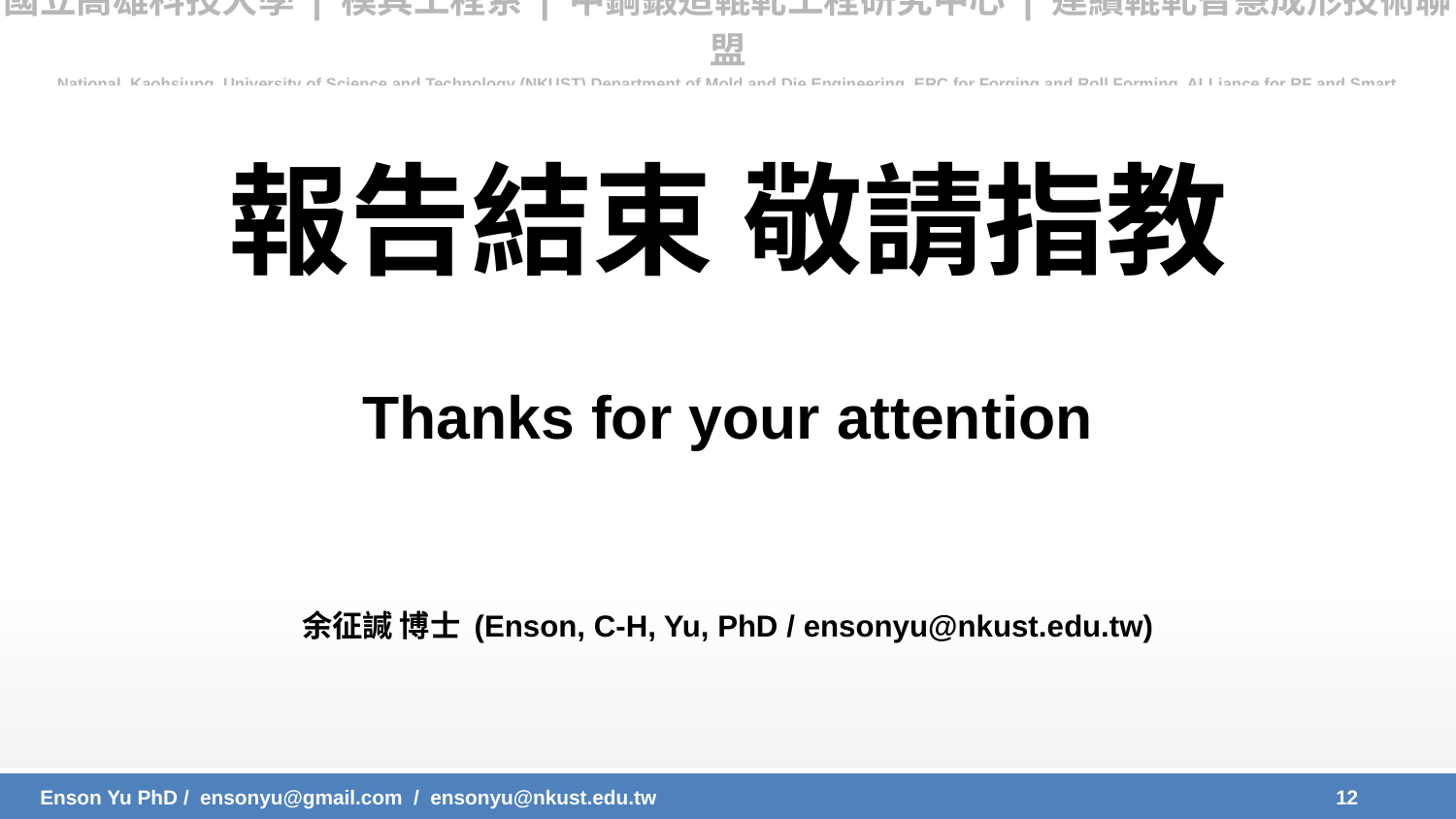

# 報告結束 敬請指教
Thanks for your attention
余征諴 博士 (Enson, C-H, Yu, PhD / ensonyu@nkust.edu.tw)
12